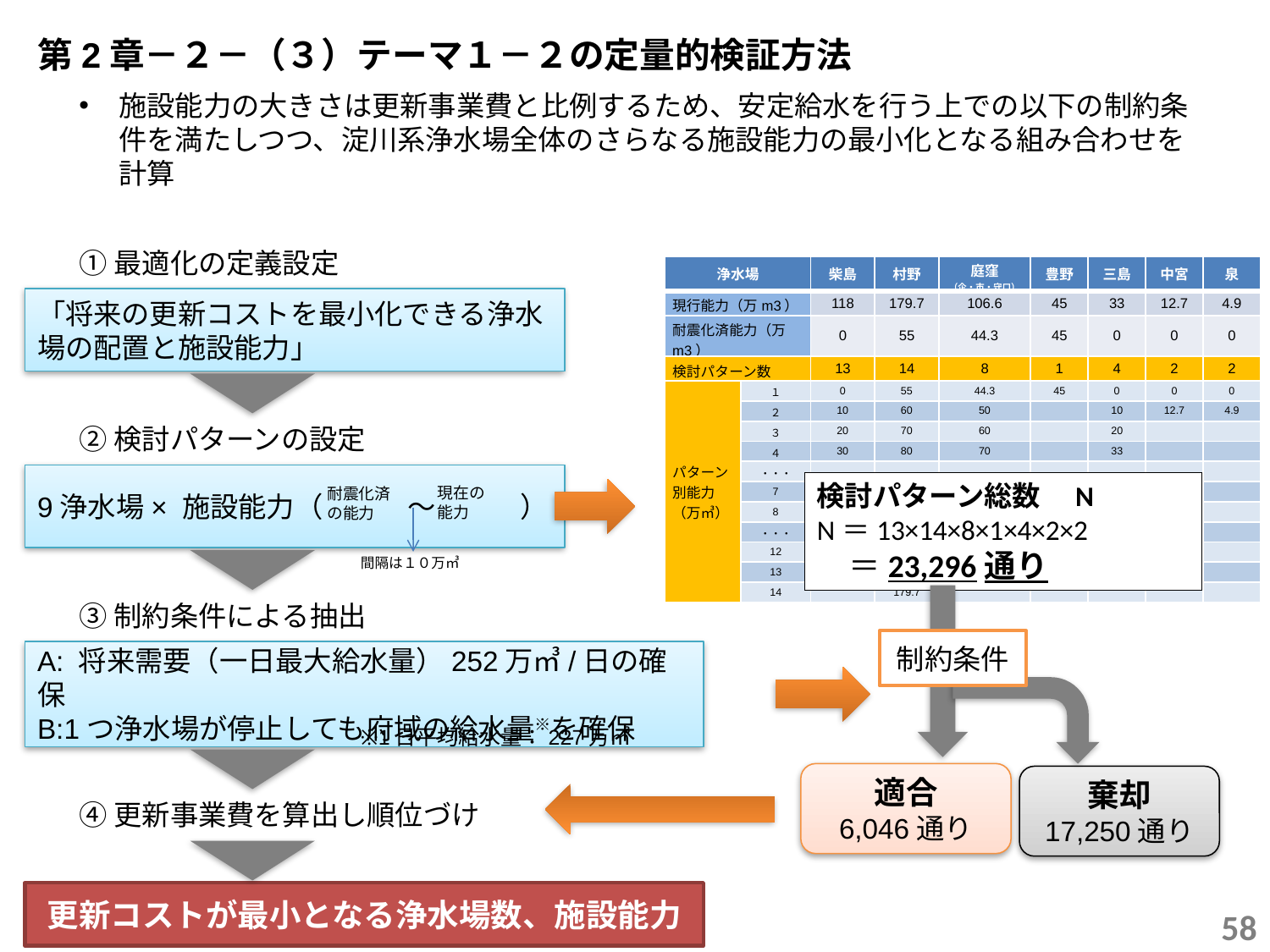

第2章－２－（３）テーマ１－２の定量的検証方法
施設能力の大きさは更新事業費と比例するため、安定給水を行う上での以下の制約条件を満たしつつ、淀川系浄水場全体のさらなる施設能力の最小化となる組み合わせを計算
①最適化の定義設定
| 浄水場 |  | 柴島 | 村野 | 庭窪 （企・市・守口） | 豊野 | 三島 | 中宮 | 泉 |
| --- | --- | --- | --- | --- | --- | --- | --- | --- |
| 現行能力（万m3） |  | 118 | 179.7 | 106.6 | 45 | 33 | 12.7 | 4.9 |
| 耐震化済能力（万m3） |  | 0 | 55 | 44.3 | 45 | 0 | 0 | 0 |
| 検討パターン数 |  | 13 | 14 | 8 | 1 | 4 | 2 | 2 |
| パターン 別能力 （万㎥） | １ | 0 | 55 | 44.3 | 45 | 0 | 0 | 0 |
|  | ２ | 10 | 60 | 50 |  | 10 | 12.7 | 4.9 |
|  | ３ | 20 | 70 | 60 |  | 20 |  |  |
|  | ４ | 30 | 80 | 70 |  | 33 |  |  |
|  | ・・・ | ・・・ | ・・・ | ・・・ |  |  |  |  |
|  | 7 | 60 | 110 | 100 |  |  |  |  |
|  | 8 | 70 | 120 | 106.6 |  |  |  |  |
|  | ・・・ | ・・・ | ・・・ |  |  |  |  |  |
|  | 12 | 110 | 160 |  |  |  |  |  |
|  | 13 | 118 | 170 |  |  |  |  |  |
|  | 14 |  | 179.7 |  |  |  |  |  |
「将来の更新コストを最小化できる浄水場の配置と施設能力」

②検討パターンの設定
9浄水場× 施設能力（　　　～　　　）
検討パターン総数　N
N＝13×14×8×1×4×2×2
　＝23,296通り
現在の
能力
耐震化済
の能力

間隔は１０万㎥

③制約条件による抽出
制約条件
A: 将来需要（一日最大給水量）252万㎥/日の確保
B:1つ浄水場が停止しても府域の給水量※を確保

※1日平均給水量：227万㎥

適合
6,046通り
棄却
17,250通り

④更新事業費を算出し順位づけ

更新コストが最小となる浄水場数、施設能力
58